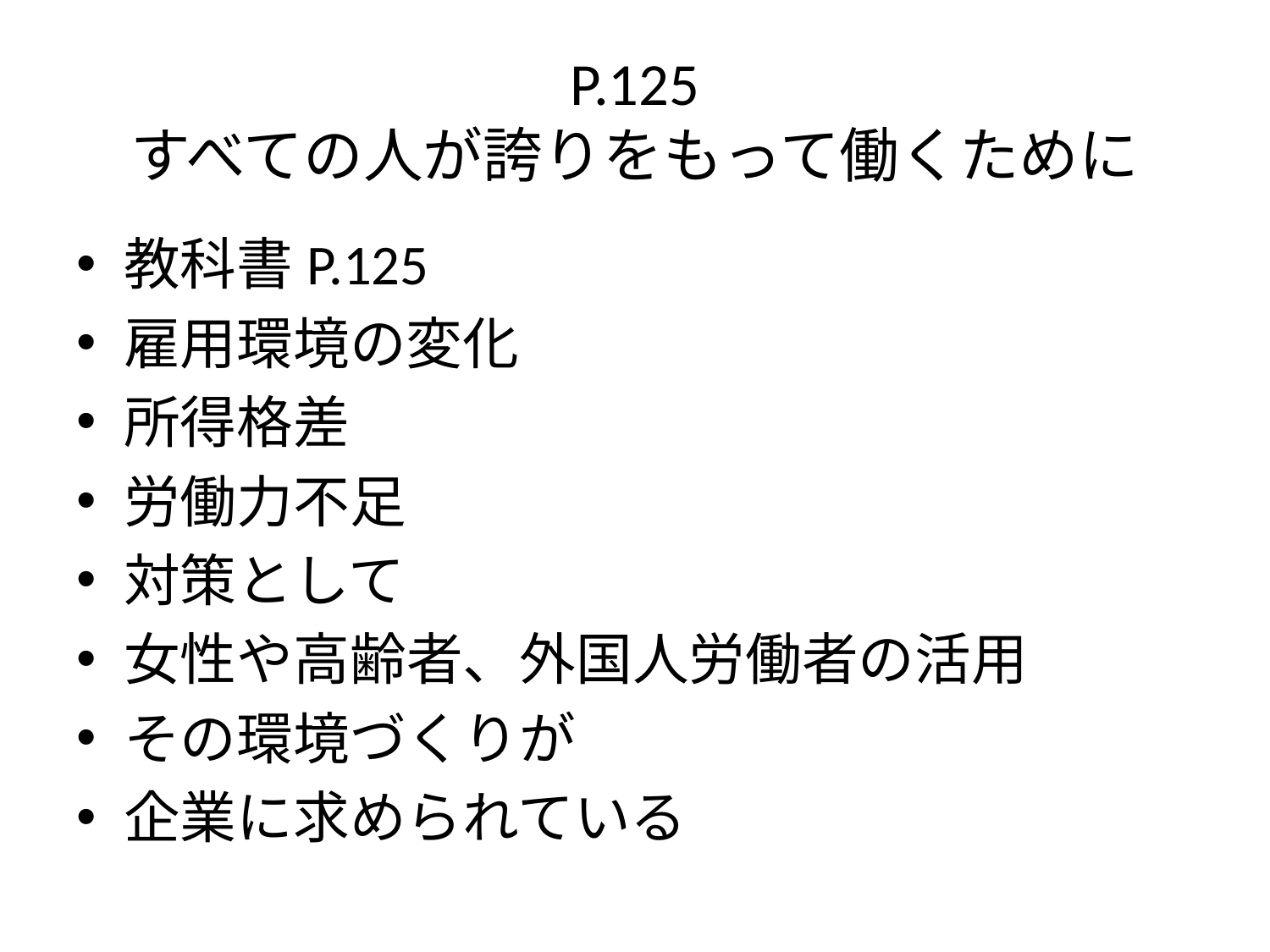

# P.125 すべての人が誇りをもって働くために
教科書P.125
雇用環境の変化
所得格差
労働力不足
対策として
女性や高齢者、外国人労働者の活用
その環境づくりが
企業に求められている